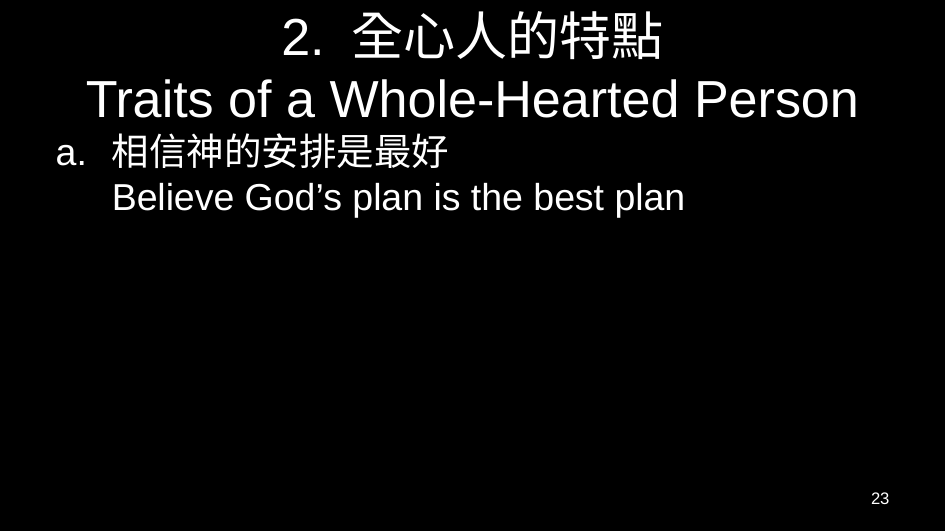

# 2. 全心人的特點 Traits of a Whole-Hearted Person
相信神的安排是最好
Believe God’s plan is the best plan
23